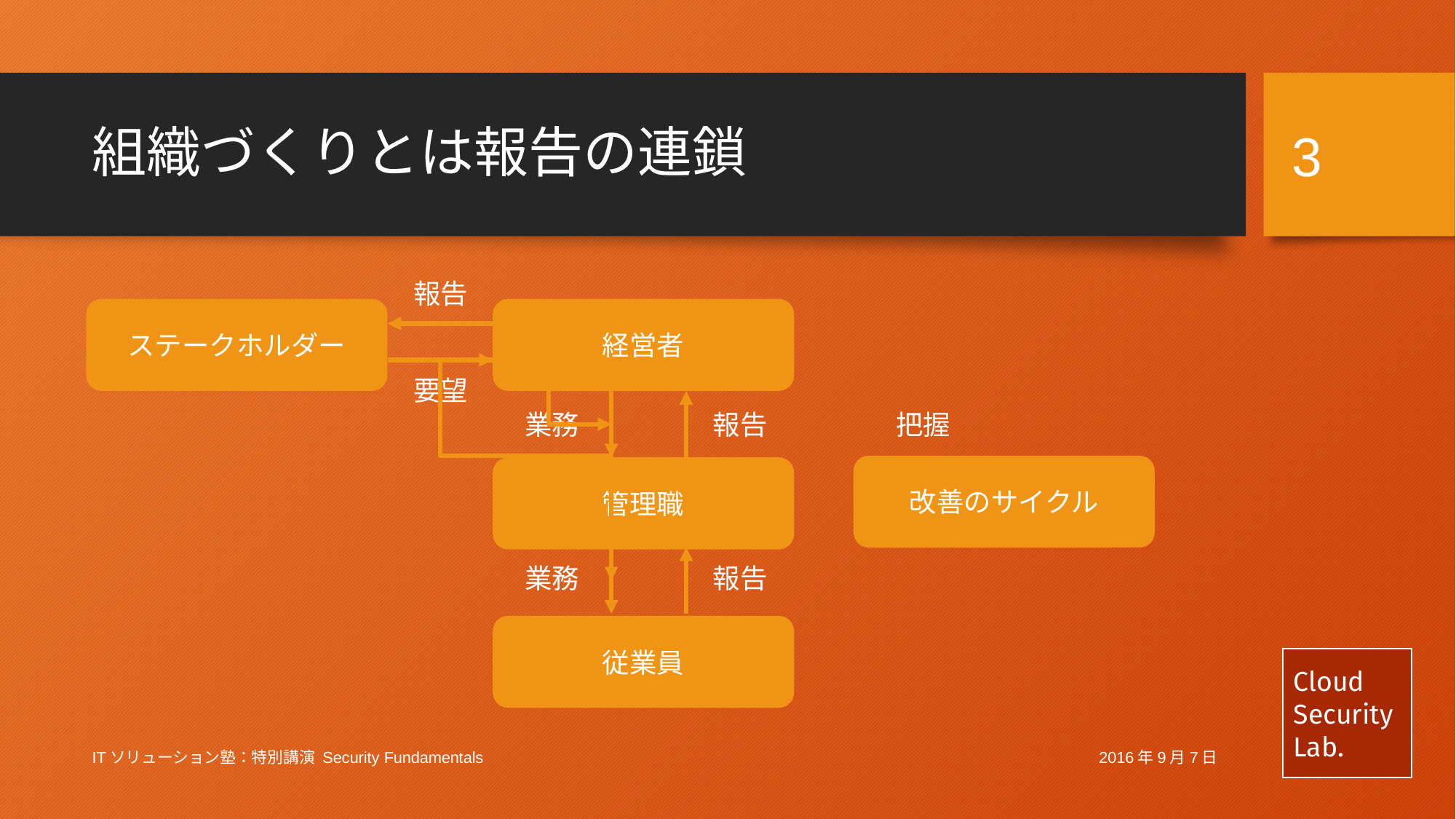

3
# 組織づくりとは報告の連鎖
報告
ステークホルダー
経営者
要望
業務
報告
把握
改善のサイクル
管理職
業務
報告
従業員
2016年9月7日
ITソリューション塾：特別講演 Security Fundamentals